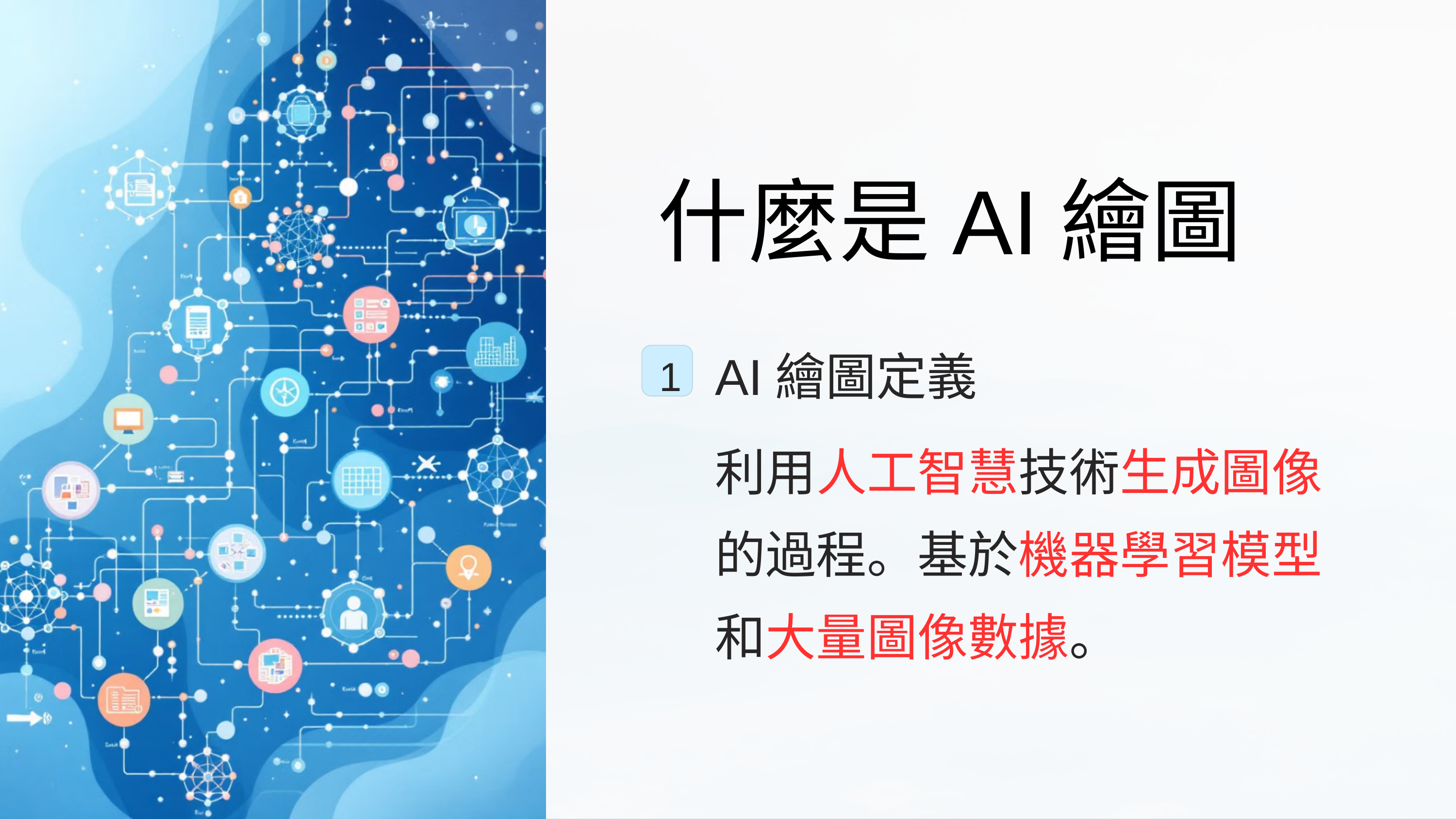

什麼是AI繪圖
AI繪圖定義

1
利用人工智慧技術生成圖像的過程。基於機器學習模型和大量圖像數據。